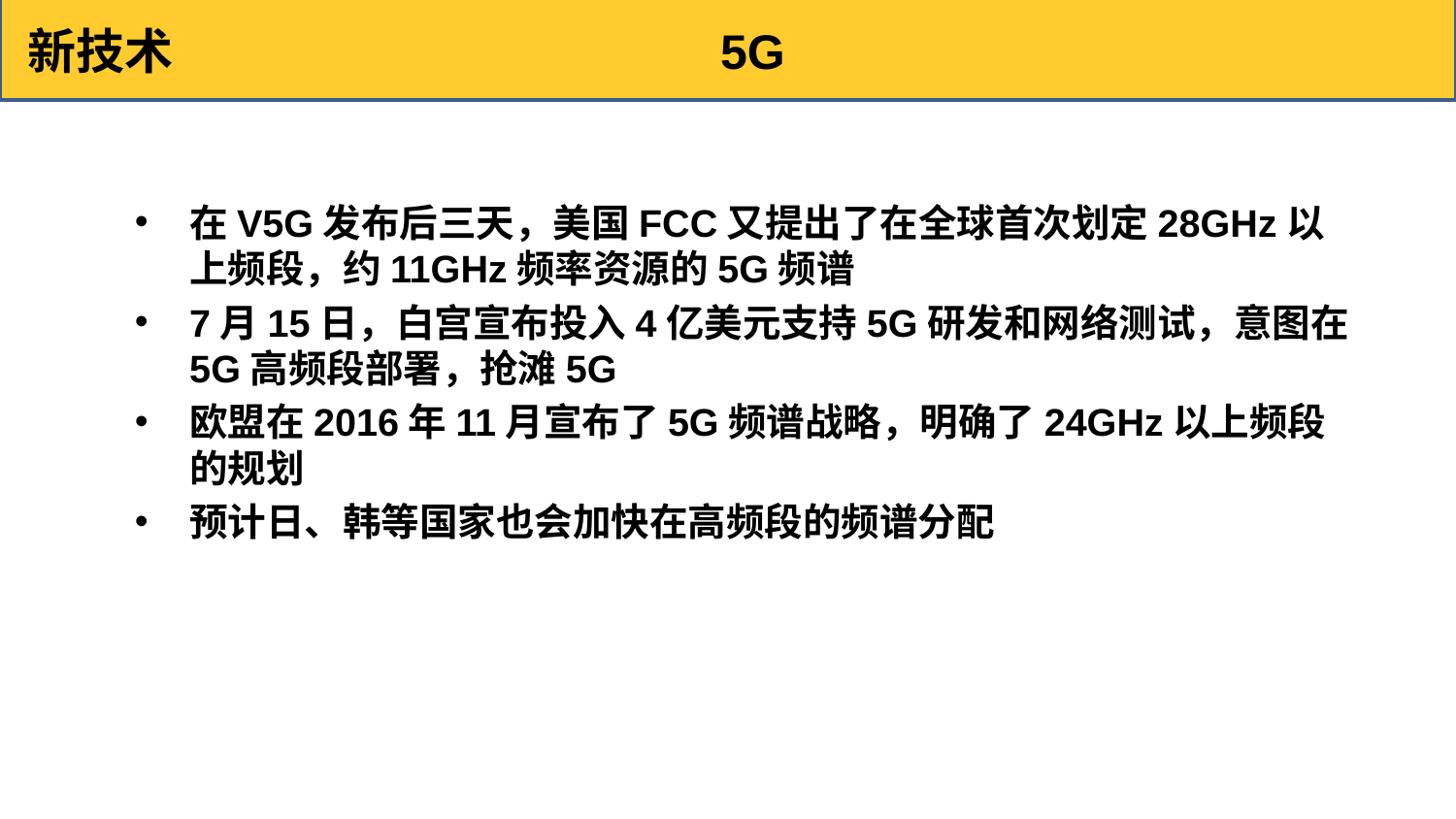

新技术                                                 5G

在V5G发布后三天，美国FCC又提出了在全球首次划定28GHz以上频段，约11GHz频率资源的5G频谱
7月15日，白宫宣布投入4亿美元支持5G研发和网络测试，意图在5G高频段部署，抢滩5G
欧盟在2016年11月宣布了5G频谱战略，明确了24GHz以上频段的规划
预计日、韩等国家也会加快在高频段的频谱分配
49